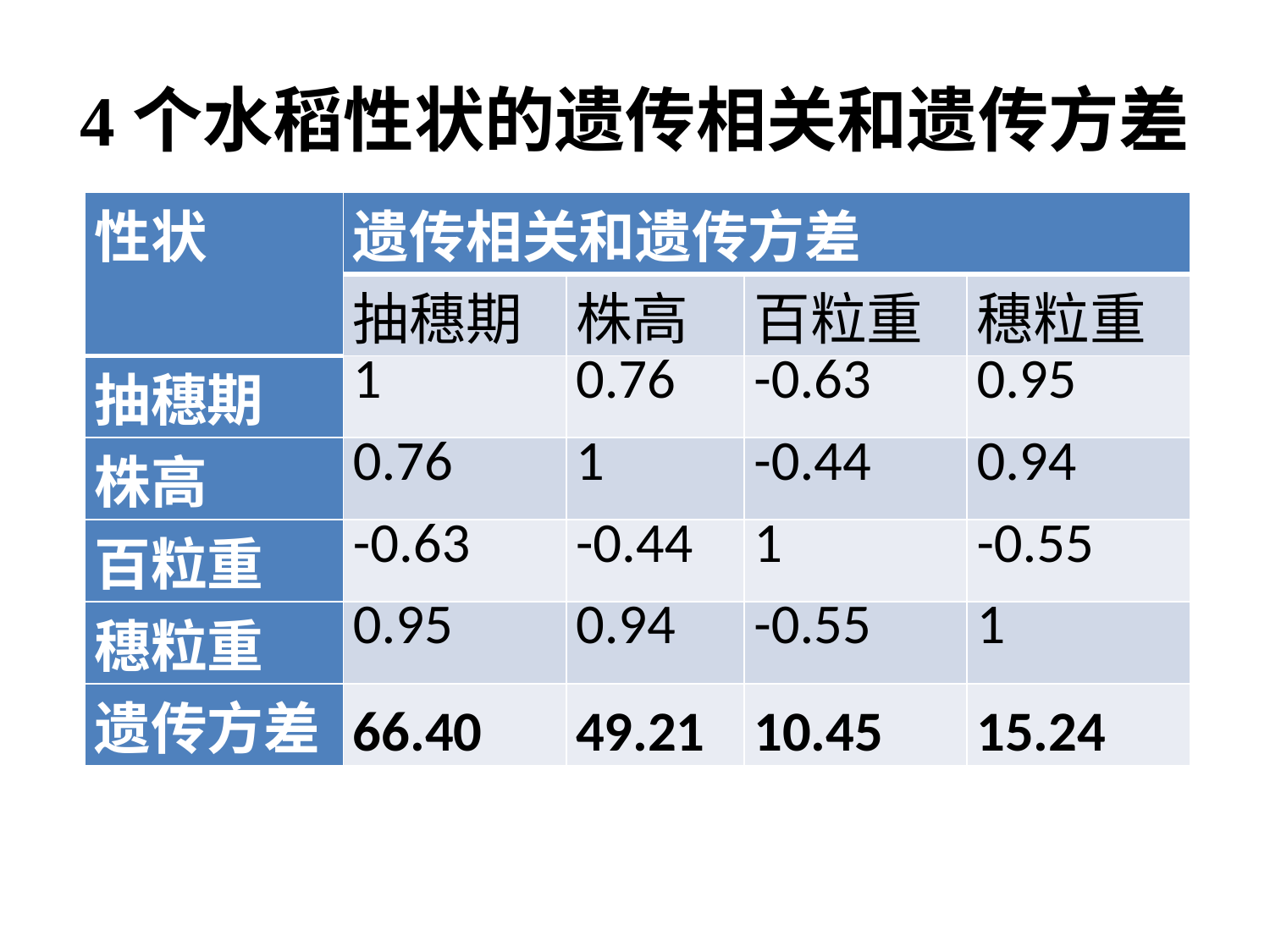

# 4个水稻性状的遗传相关和遗传方差
| 性状 | 遗传相关和遗传方差 |  |  |  |
| --- | --- | --- | --- | --- |
|  | 抽穗期 | 株高 | 百粒重 | 穗粒重 |
| 抽穗期 | 1 | 0.76 | -0.63 | 0.95 |
| 株高 | 0.76 | 1 | -0.44 | 0.94 |
| 百粒重 | -0.63 | -0.44 | 1 | -0.55 |
| 穗粒重 | 0.95 | 0.94 | -0.55 | 1 |
| 遗传方差 | 66.40 | 49.21 | 10.45 | 15.24 |